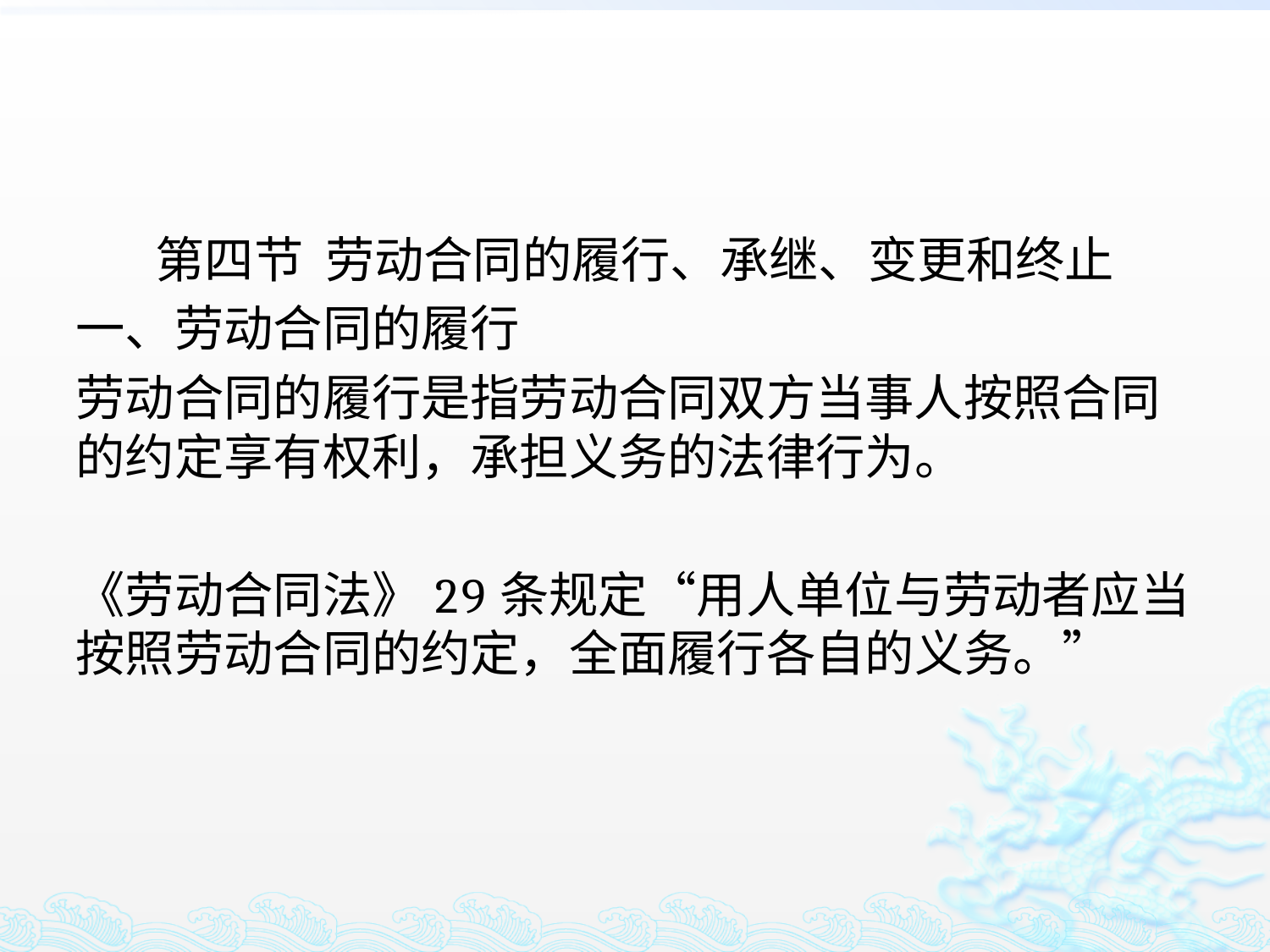

#
第四节  劳动合同的履行、承继、变更和终止
一、劳动合同的履行
劳动合同的履行是指劳动合同双方当事人按照合同的约定享有权利，承担义务的法律行为。

《劳动合同法》29条规定“用人单位与劳动者应当按照劳动合同的约定，全面履行各自的义务。”